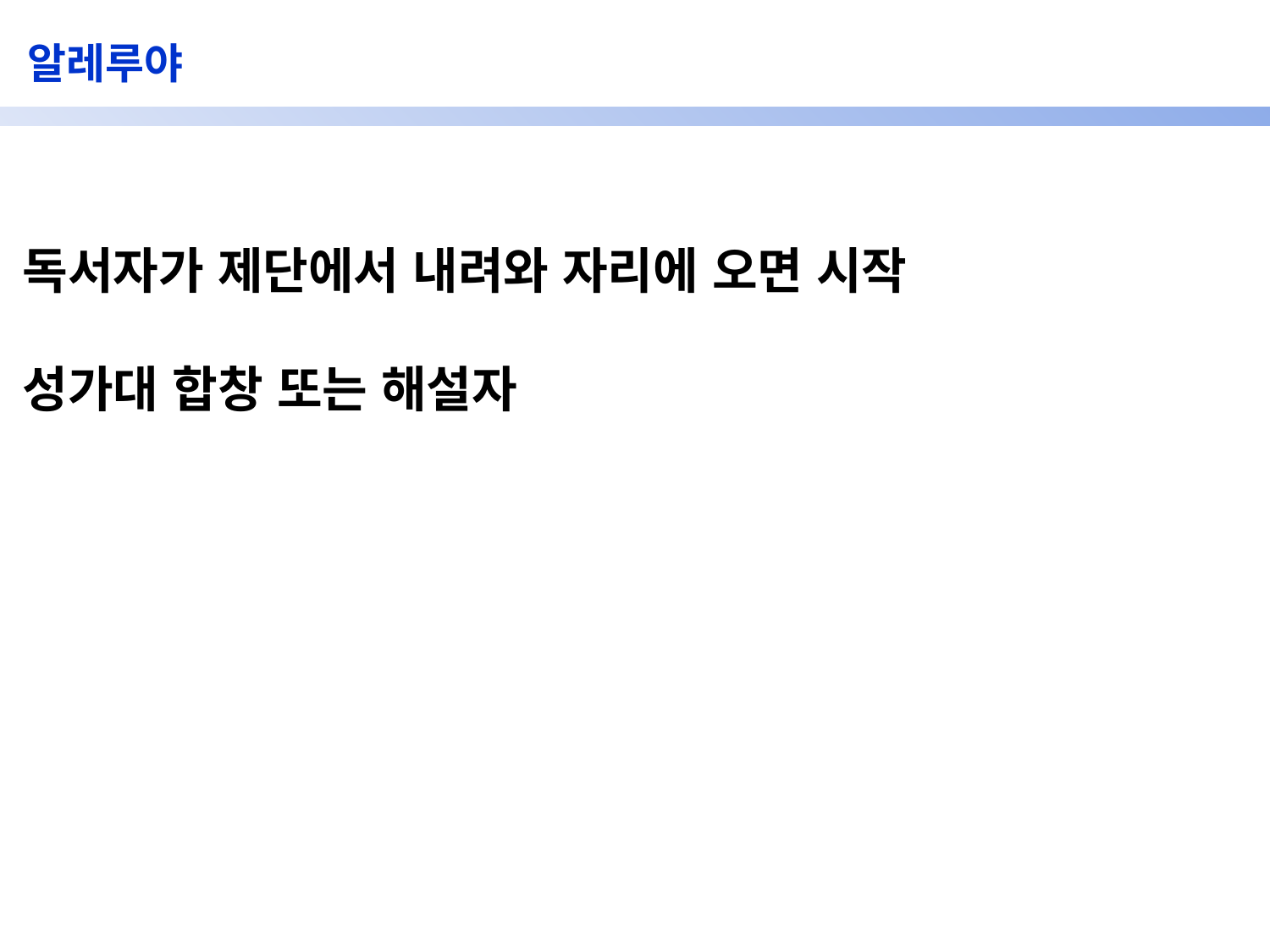

알레루야

독서자가 제단에서 내려와 자리에 오면 시작

성가대 합창 또는 해설자